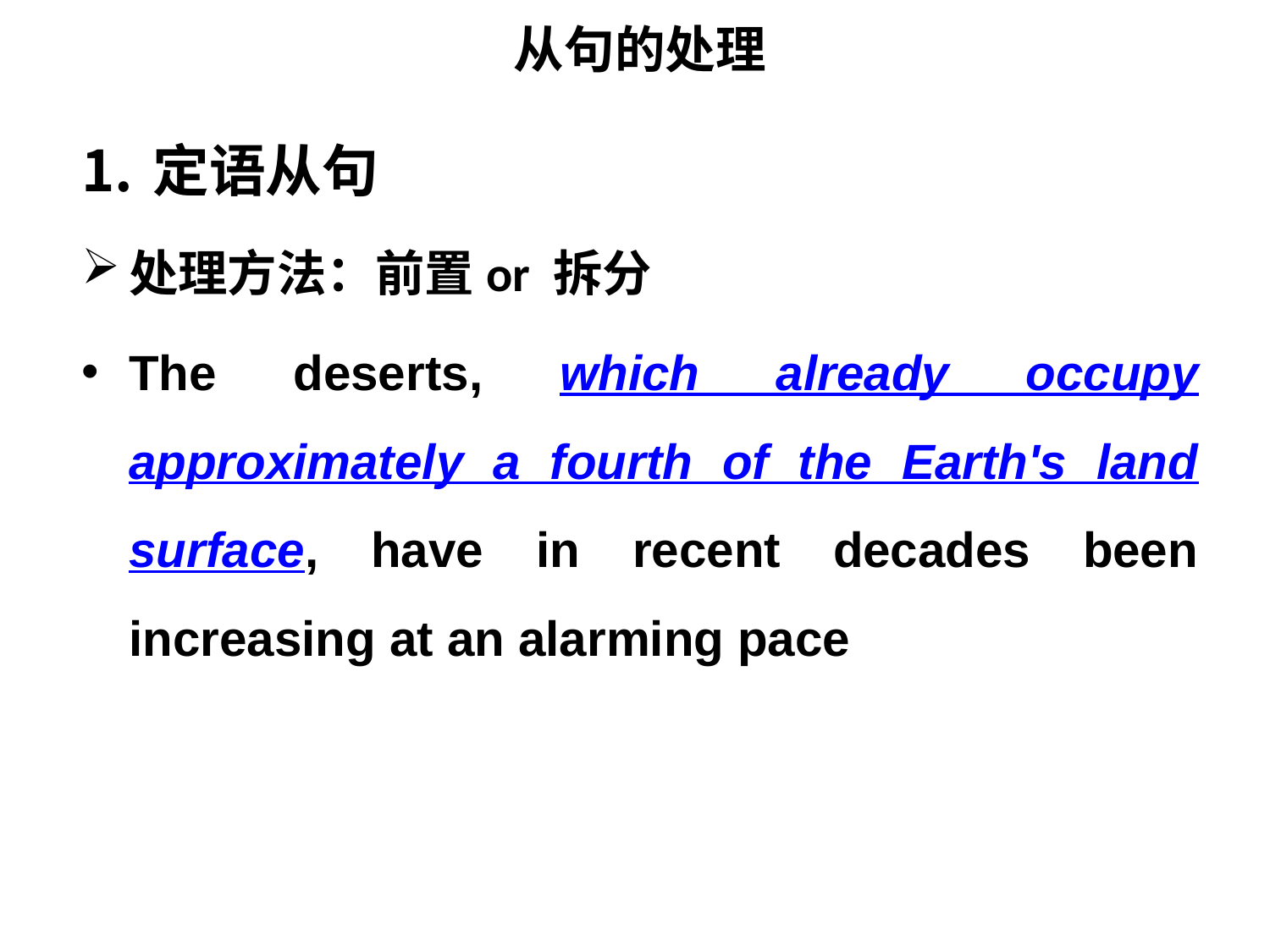

从句的处理
定语从句
处理方法：前置or 拆分
The deserts, which already occupy approximately a fourth of the Earth's land surface, have in recent decades been increasing at an alarming pace